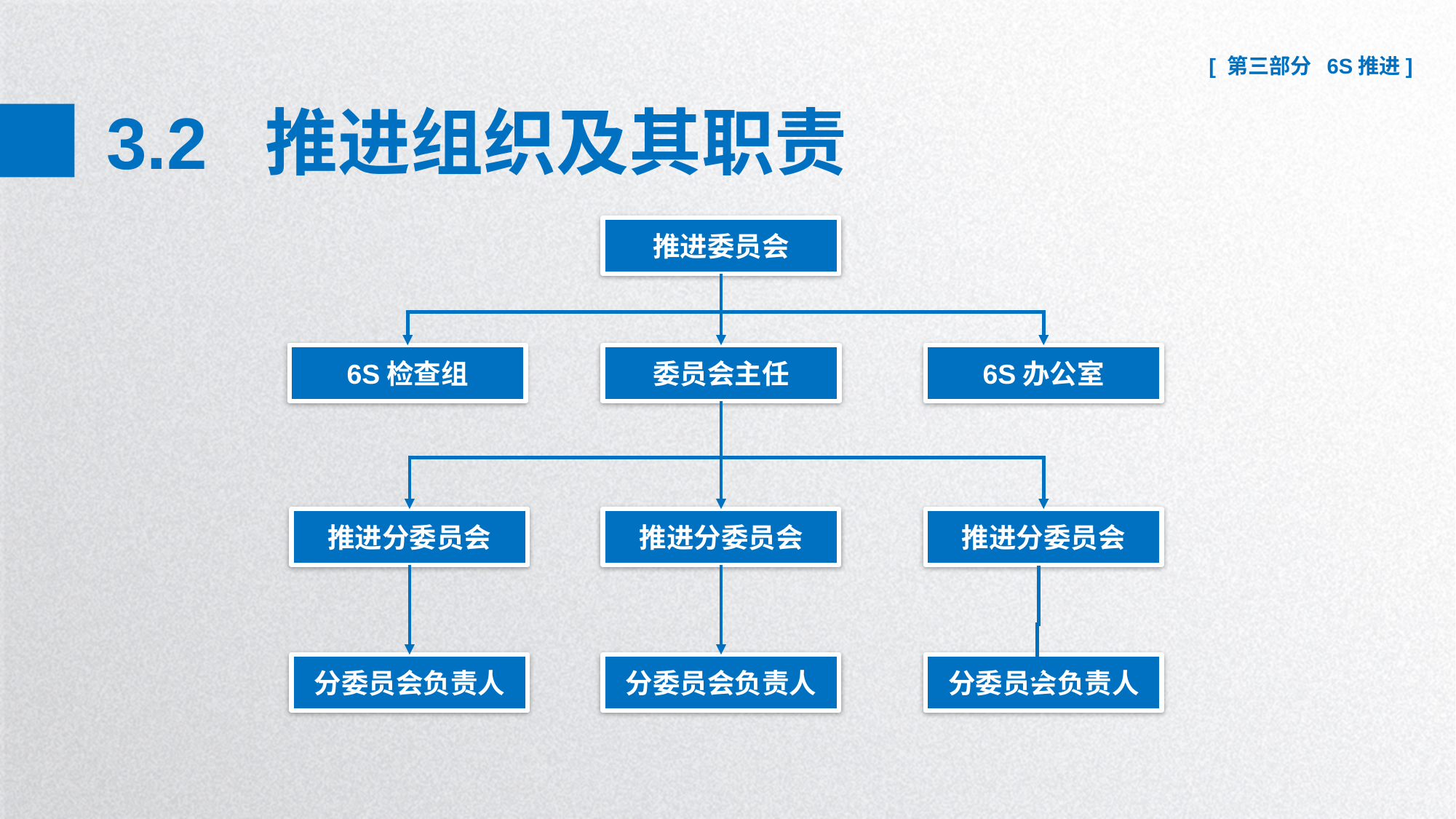

3.2  推进组织及其职责

推进委员会
6S检查组
委员会主任
6S办公室
推进分委员会
推进分委员会
推进分委员会
分委员会负责人
分委员会负责人
分委员会负责人